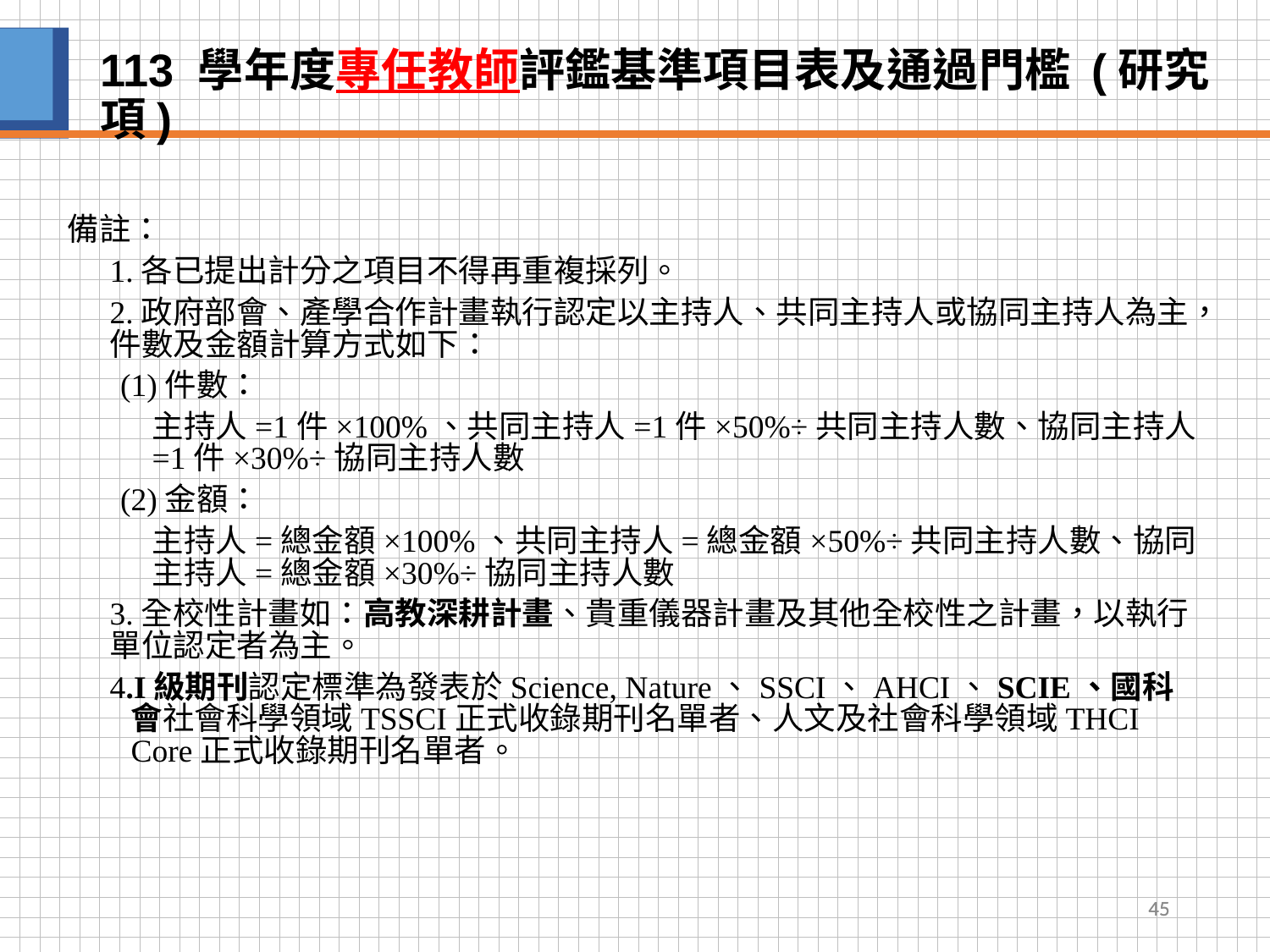

# 113 學年度專任教師評鑑基準項目表及通過門檻 (研究項)
備註：
1.各已提出計分之項目不得再重複採列。
2.政府部會、產學合作計畫執行認定以主持人、共同主持人或協同主持人為主，件數及金額計算方式如下：
(1)件數：
主持人=1件×100%、共同主持人=1件×50%÷共同主持人數、協同主持人=1件×30%÷協同主持人數
(2)金額：
主持人=總金額×100%、共同主持人=總金額×50%÷共同主持人數、協同主持人=總金額×30%÷協同主持人數
3.全校性計畫如：高教深耕計畫、貴重儀器計畫及其他全校性之計畫，以執行單位認定者為主。
4.I級期刊認定標準為發表於Science, Nature、SSCI、AHCI、SCIE、國科會社會科學領域TSSCI正式收錄期刊名單者、人文及社會科學領域THCI Core正式收錄期刊名單者。

45